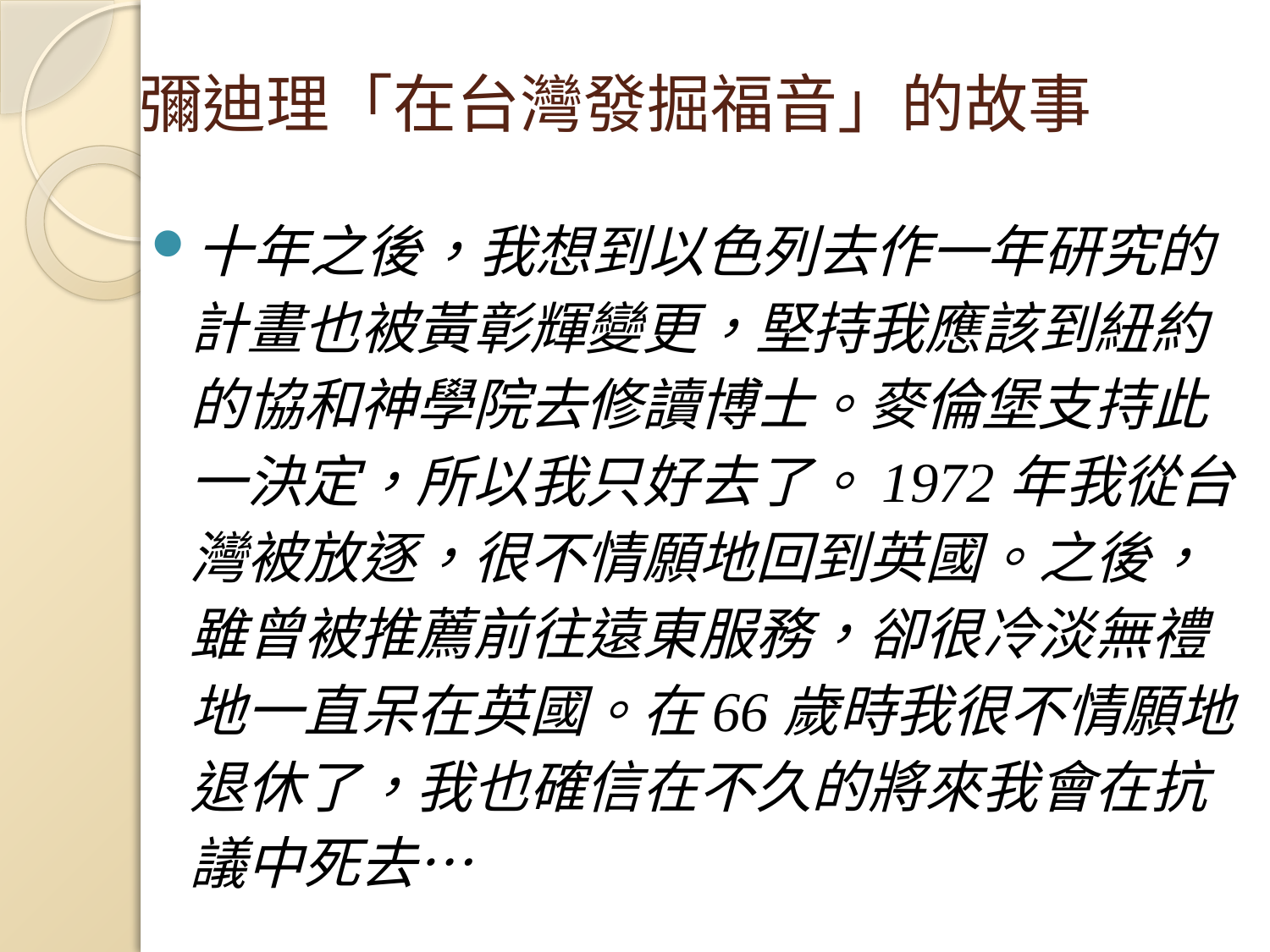

# 彌迪理「在台灣發掘福音」的故事
十年之後，我想到以色列去作一年研究的計畫也被黃彰輝變更，堅持我應該到紐約的協和神學院去修讀博士。麥倫堡支持此一決定，所以我只好去了。1972年我從台灣被放逐，很不情願地回到英國。之後，雖曾被推薦前往遠東服務，卻很冷淡無禮地一直呆在英國。在66歲時我很不情願地退休了，我也確信在不久的將來我會在抗議中死去…